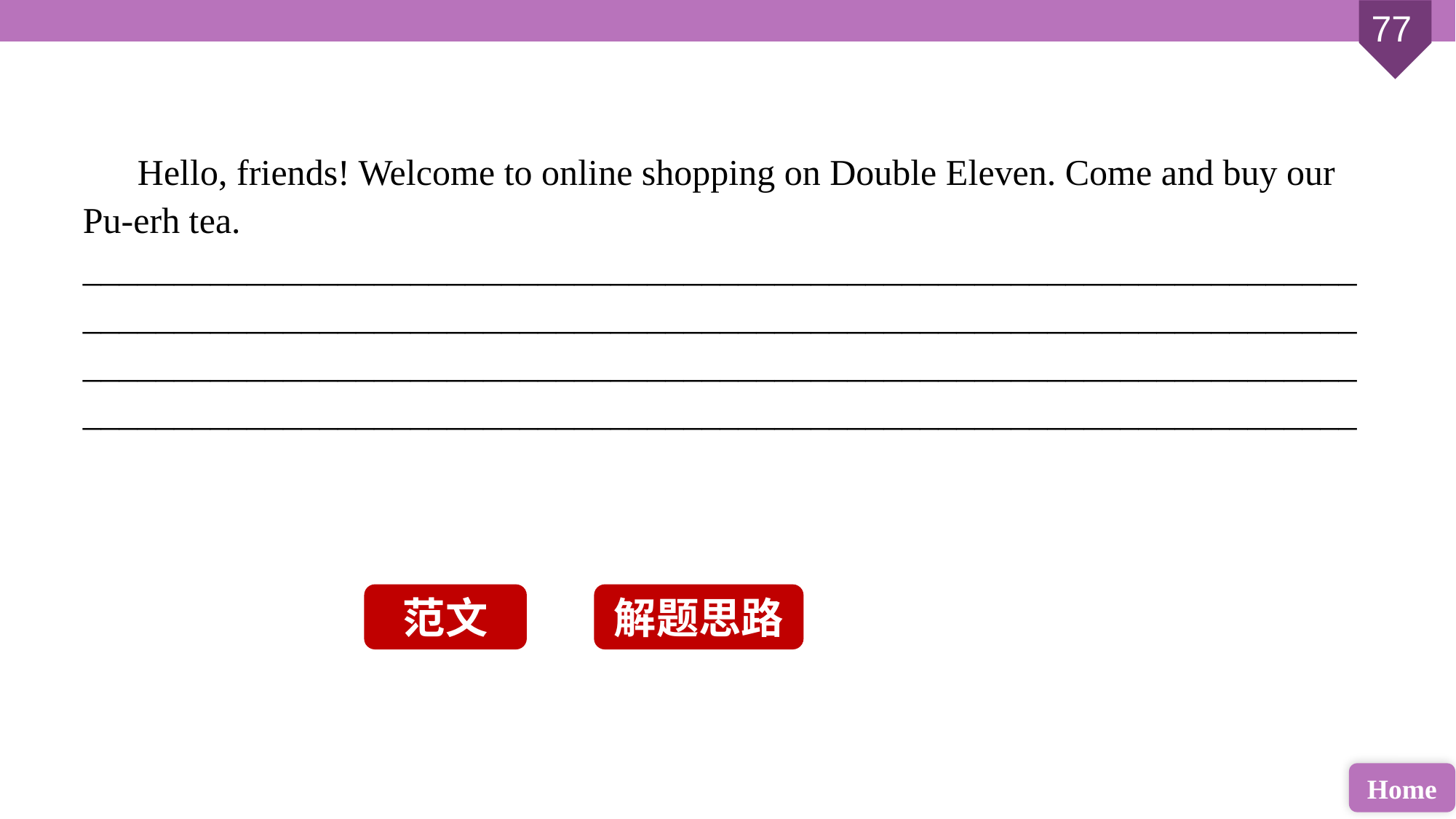

Hello, friends! Welcome to online shopping on Double Eleven. Come and buy our Pu-erh tea.
________________________________________________________________________________________________________________________________________________________________________________________________________________________________________________________________________________________

范文
解题思路